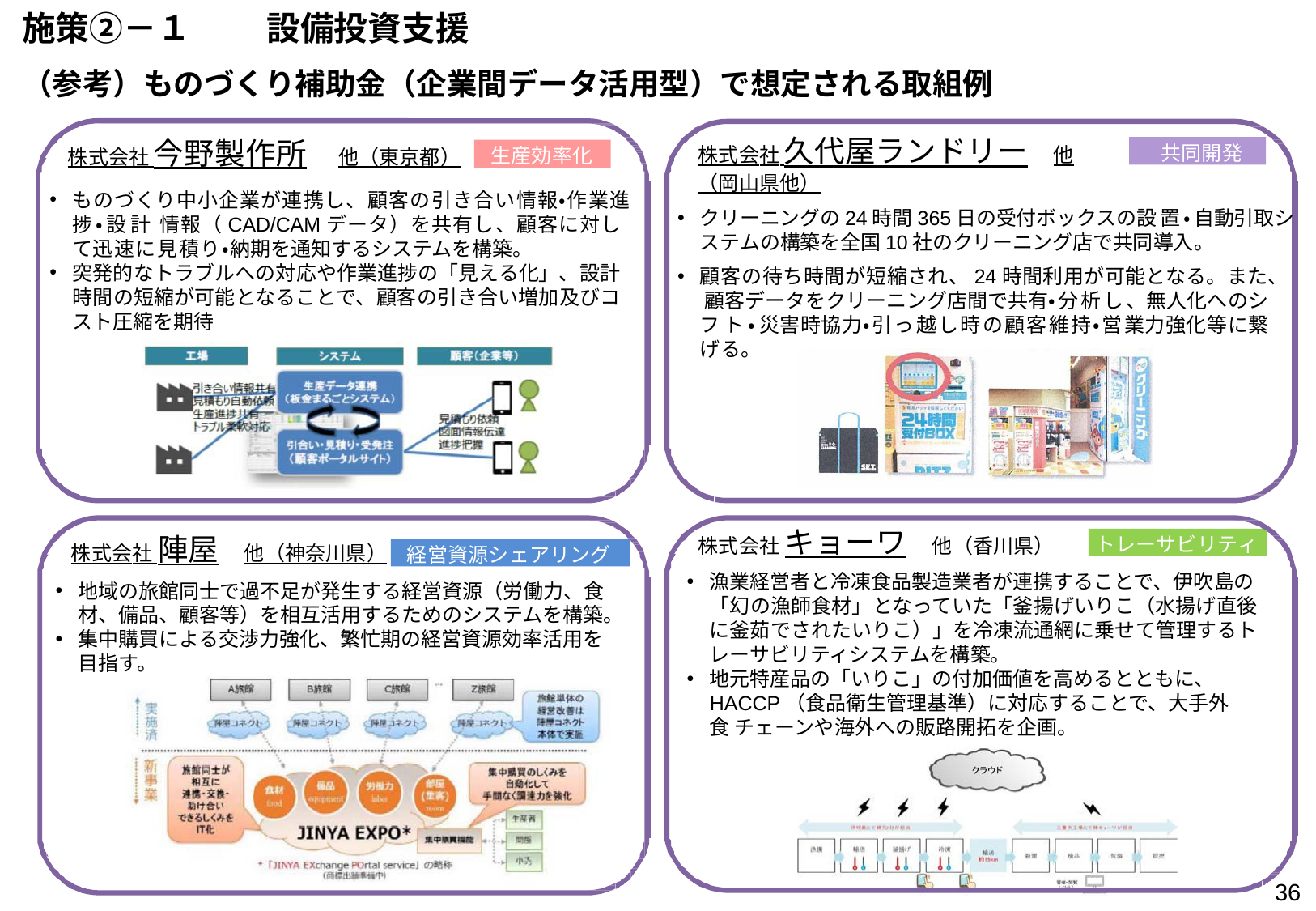

# 施策②－１	設備投資支援
（参考）ものづくり補助金（企業間データ活用型）で想定される取組例

株式会社 久代屋ランドリー	他

株式会社 今野製作所	他（東京都）
共同開発
生産効率化

（岡山県他）
クリーニングの24時間365日の受付ボックスの設置・自動引取シ ステムの構築を全国10社のクリーニング店で共同導入。
顧客の待ち時間が短縮され、24時間利用が可能となる。また、 顧客データをクリーニング店間で共有・分析し、無人化へのシ フト・災害時協力・引っ越し時の顧客維持・営業力強化等に 繋げる。

ものづくり中小企業が連携し、顧客の引き合い情報・作業進 捗・設計 情報（CAD/CAMデータ）を共有し、顧客に対し て迅速に⾒積り・納期を通知するシステムを構築。
突発的なトラブルへの対応や作業進捗の「⾒える化」、設計 時間の短縮が可能となることで、顧客の引き合い増加及びコ スト圧縮を期待

株式会社 キョーワ	他（⾹川県）

トレーサビリティ
株式会社 陣屋	他（神奈川県）

経営資源シェアリング

漁業経営者と冷凍⾷品製造業者が連携することで、伊吹島の
「幻の漁師⾷材」となっていた「釜揚げいりこ（⽔揚げ直後 に釜茹でされたいりこ）」を冷凍流通網に乗せて管理するト レーサビリティシステムを構築。
地元特産品の「いりこ」の付加価値を高めるとともに、
HACCP（⾷品衛生管理基準）に対応することで、大手外⾷ チェーンや海外への販路開拓を企画。

地域の旅館同士で過不足が発生する経営資源（労働力、⾷ 材、備品、顧客等）を相互活用するためのシステムを構築。
集中購買による交渉力強化、繁忙期の経営資源効率活用を 目指す。

36